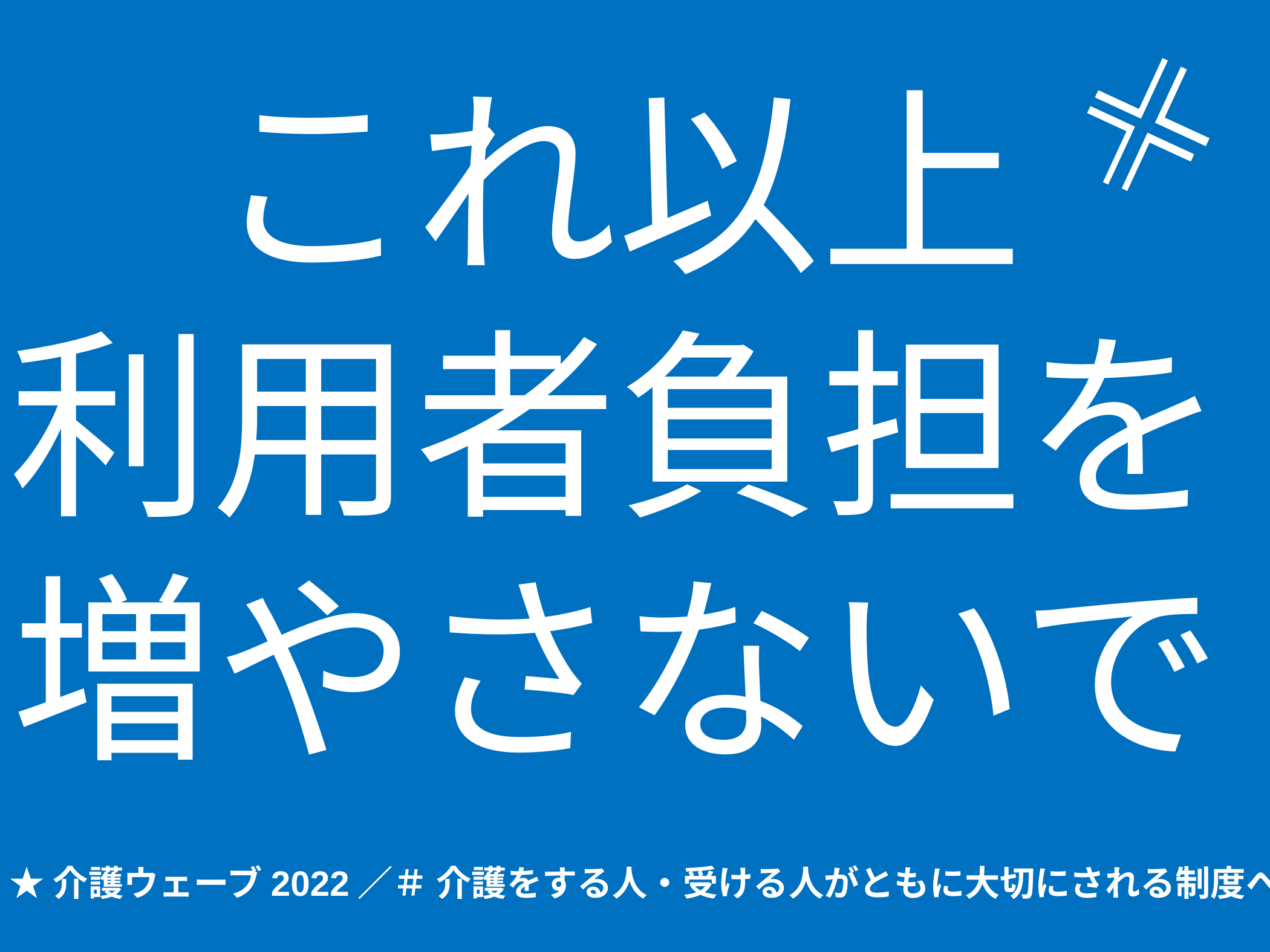

# これ以上 利用者負担を 増やさないで
★介護ウェーブ2022／＃ 介護をする人・受ける人がともに大切にされる制度へ